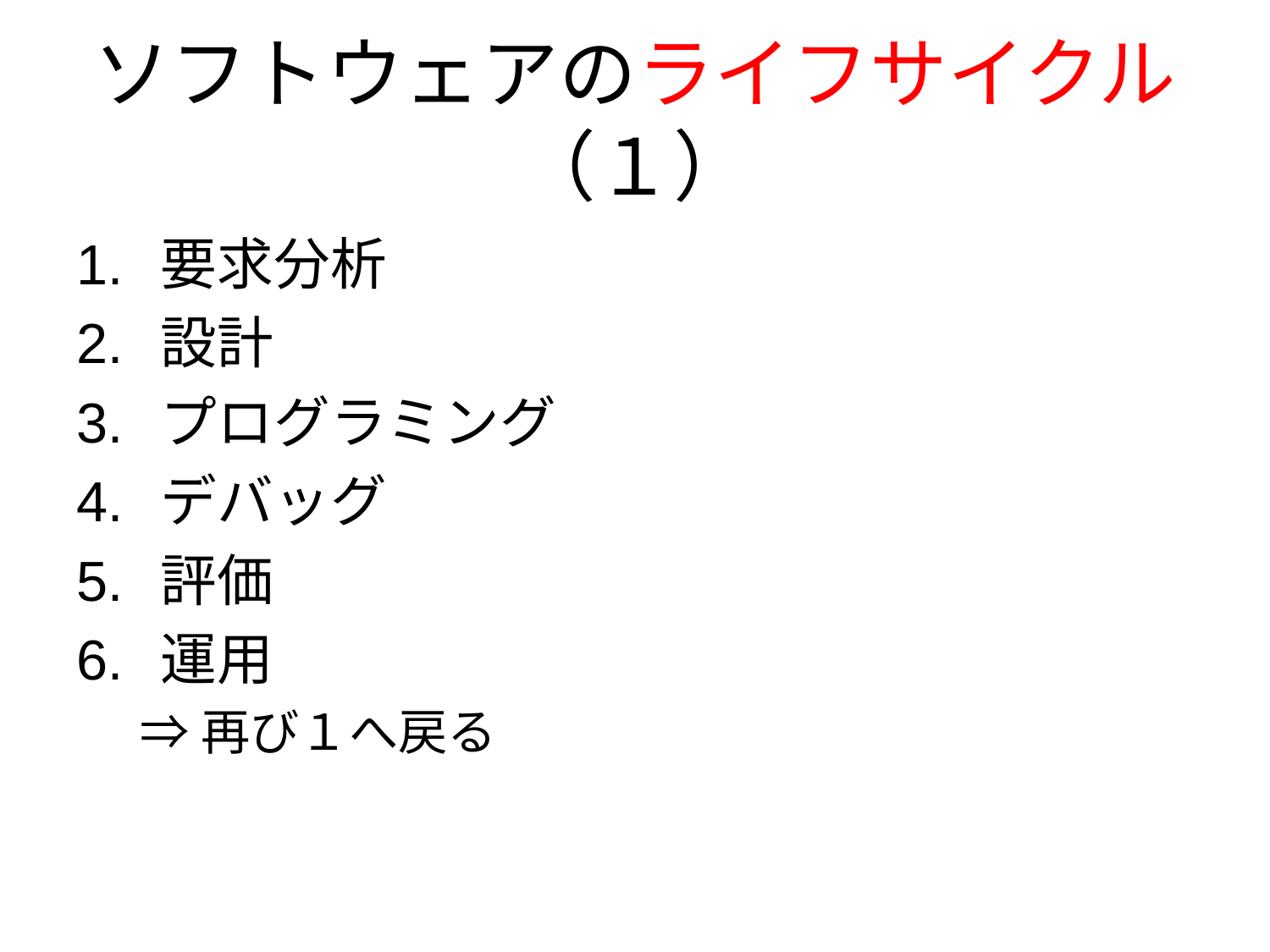

# ソフトウェアのライフサイクル（１）
要求分析
設計
プログラミング
デバッグ
評価
運用
⇒再び１へ戻る